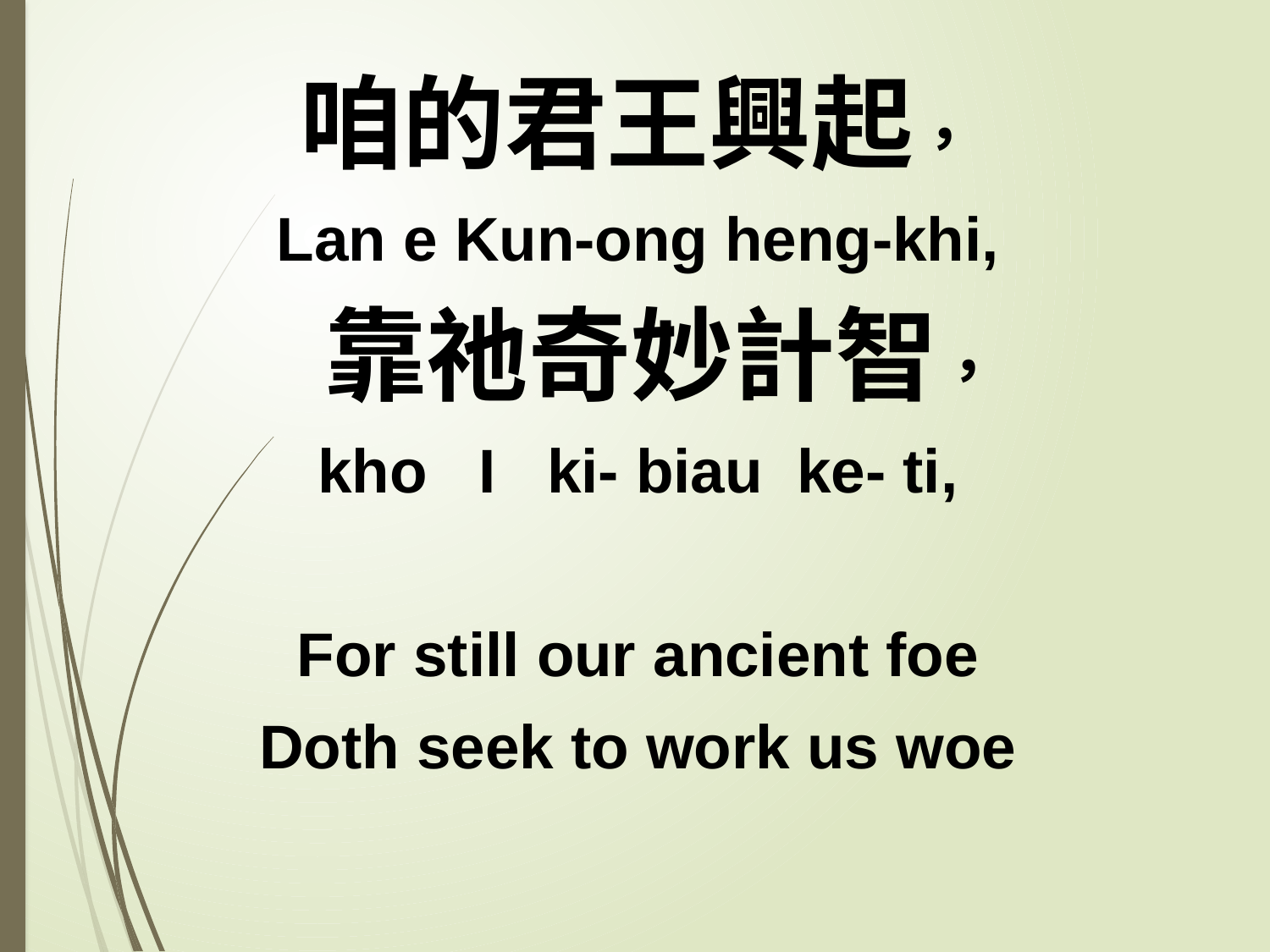

咱的君王興起，
Lan e Kun-ong heng-khi,
 靠祂奇妙計智，
kho   I   ki- biau  ke- ti,

For still our ancient foe
Doth seek to work us woe